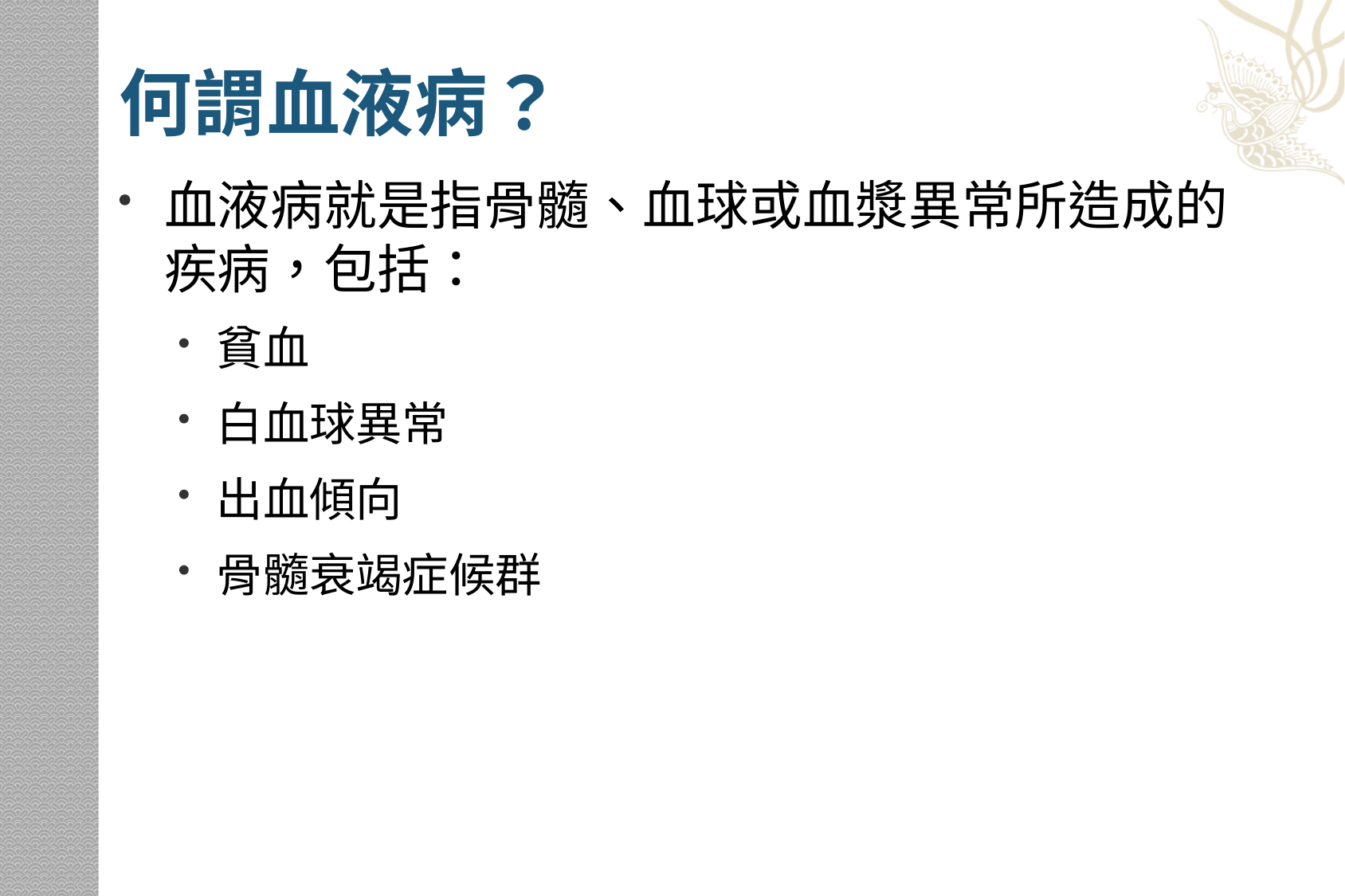

# 何謂血液病？
血液病就是指骨髓、血球或血漿異常所造成的疾病，包括：
貧血
白血球異常
出血傾向
骨髓衰竭症候群